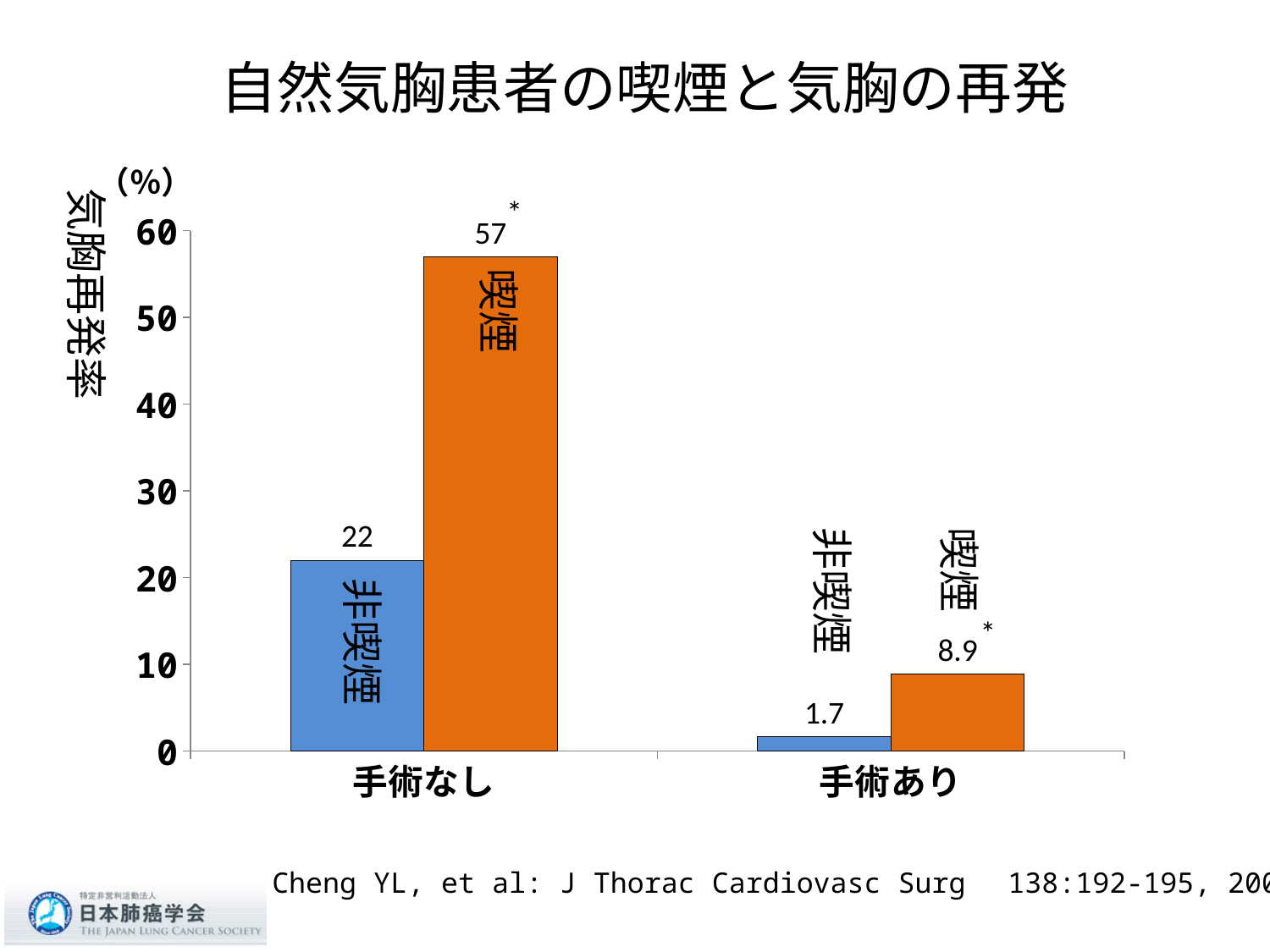

# 自然気胸患者の喫煙と気胸の再発
（％）
気胸再発率
*

### Chart

| Category | 系列 1 | 系列 2 |
|---|---|---|
| 手術なし | 22.0 | 57.0 |
| 手術あり | 1.7 | 8.9 |
喫煙
非喫煙
喫煙
非喫煙
*
Cheng YL, et al: J Thorac Cardiovasc Surg　138:192-195, 2009.